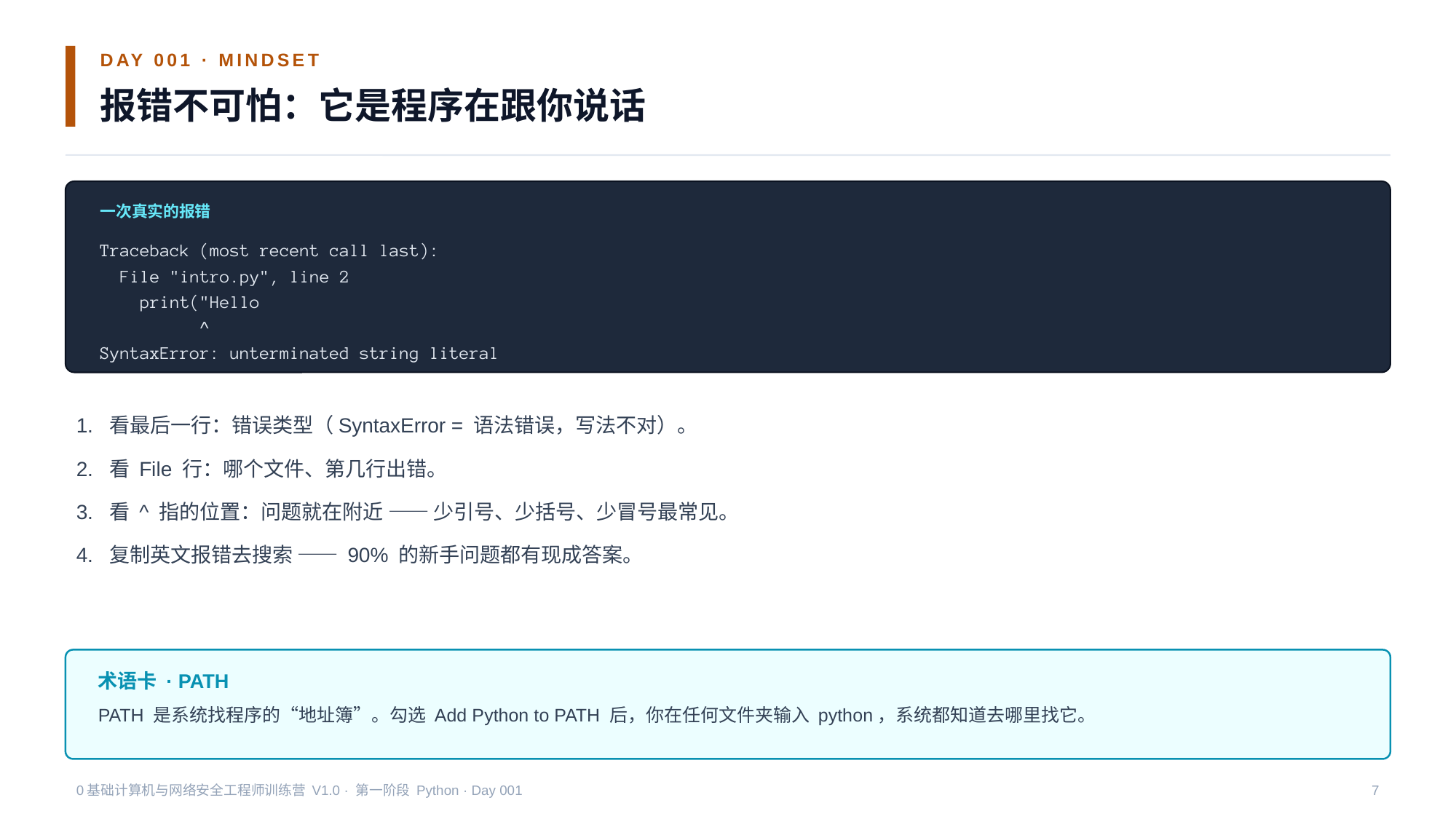

DAY 001 · MINDSET

报错不可怕：它是程序在跟你说话

一次真实的报错
Traceback (most recent call last):
  File "intro.py", line 2
    print("Hello
          ^
SyntaxError: unterminated string literal

1.  看最后一行：错误类型（SyntaxError = 语法错误，写法不对）。
2.  看 File 行：哪个文件、第几行出错。
3.  看 ^ 指的位置：问题就在附近 —— 少引号、少括号、少冒号最常见。
4.  复制英文报错去搜索 —— 90% 的新手问题都有现成答案。

术语卡 · PATH
PATH 是系统找程序的“地址簿”。勾选 Add Python to PATH 后，你在任何文件夹输入 python，系统都知道去哪里找它。
0基础计算机与网络安全工程师训练营 V1.0 · 第一阶段 Python · Day 001
7